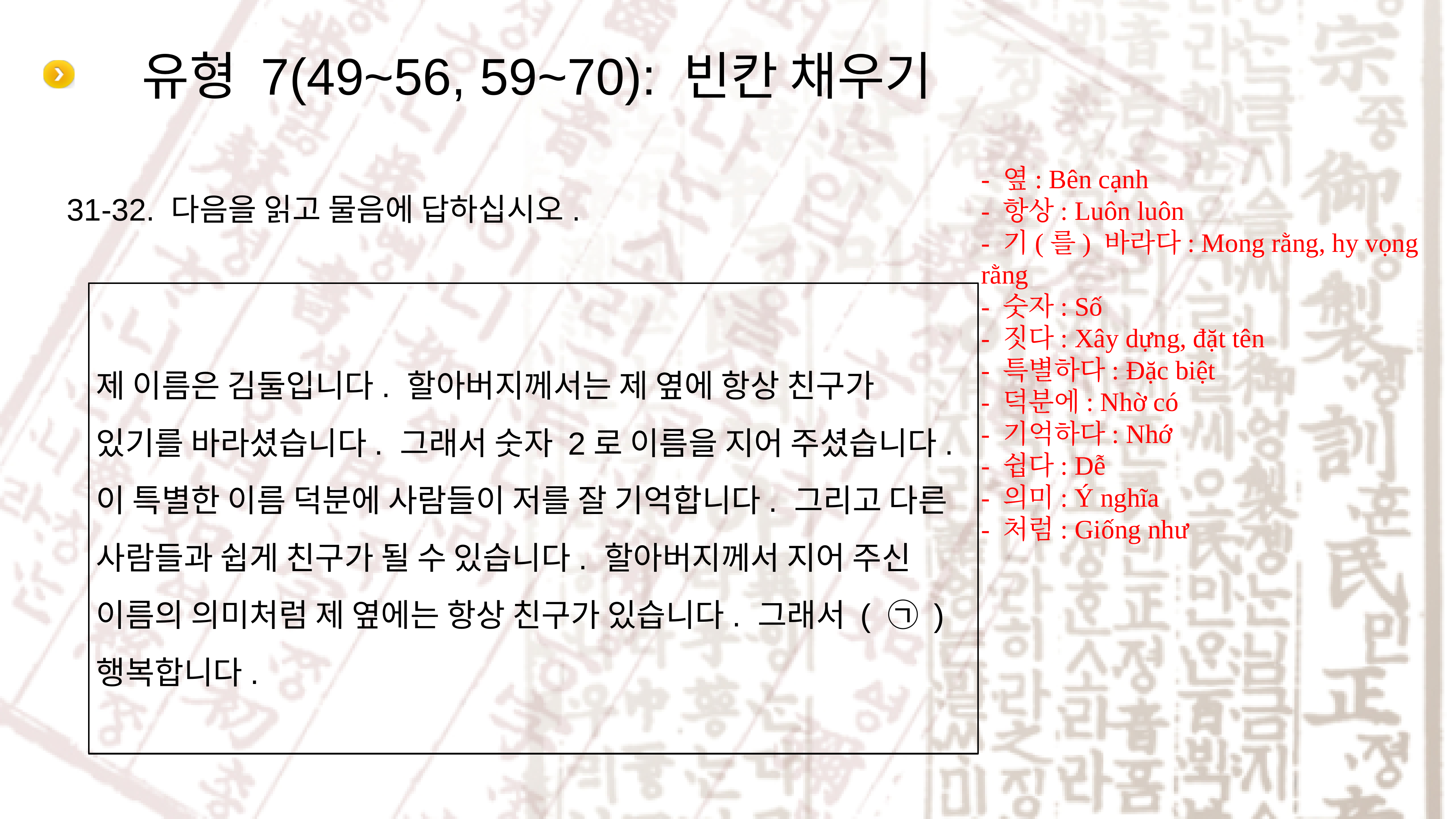

# 유형 7(49~56, 59~70): 빈칸 채우기
- 옆: Bên cạnh
- 항상: Luôn luôn
- 기(를) 바라다: Mong rằng, hy vọng rằng
- 숫자: Số
- 짓다: Xây dựng, đặt tên
- 특별하다: Đặc biệt
- 덕분에: Nhờ có
- 기억하다: Nhớ
- 쉽다: Dễ
- 의미: Ý nghĩa
- 처럼: Giống như
31-32. 다음을 읽고 물음에 답하십시오.
제 이름은 김둘입니다. 할아버지께서는 제 옆에 항상 친구가 있기를 바라셨습니다. 그래서 숫자 2로 이름을 지어 주셨습니다. 이 특별한 이름 덕분에 사람들이 저를 잘 기억합니다. 그리고 다른 사람들과 쉽게 친구가 될 수 있습니다. 할아버지께서 지어 주신 이름의 의미처럼 제 옆에는 항상 친구가 있습니다. 그래서 ( ㉠ ) 행복합니다.